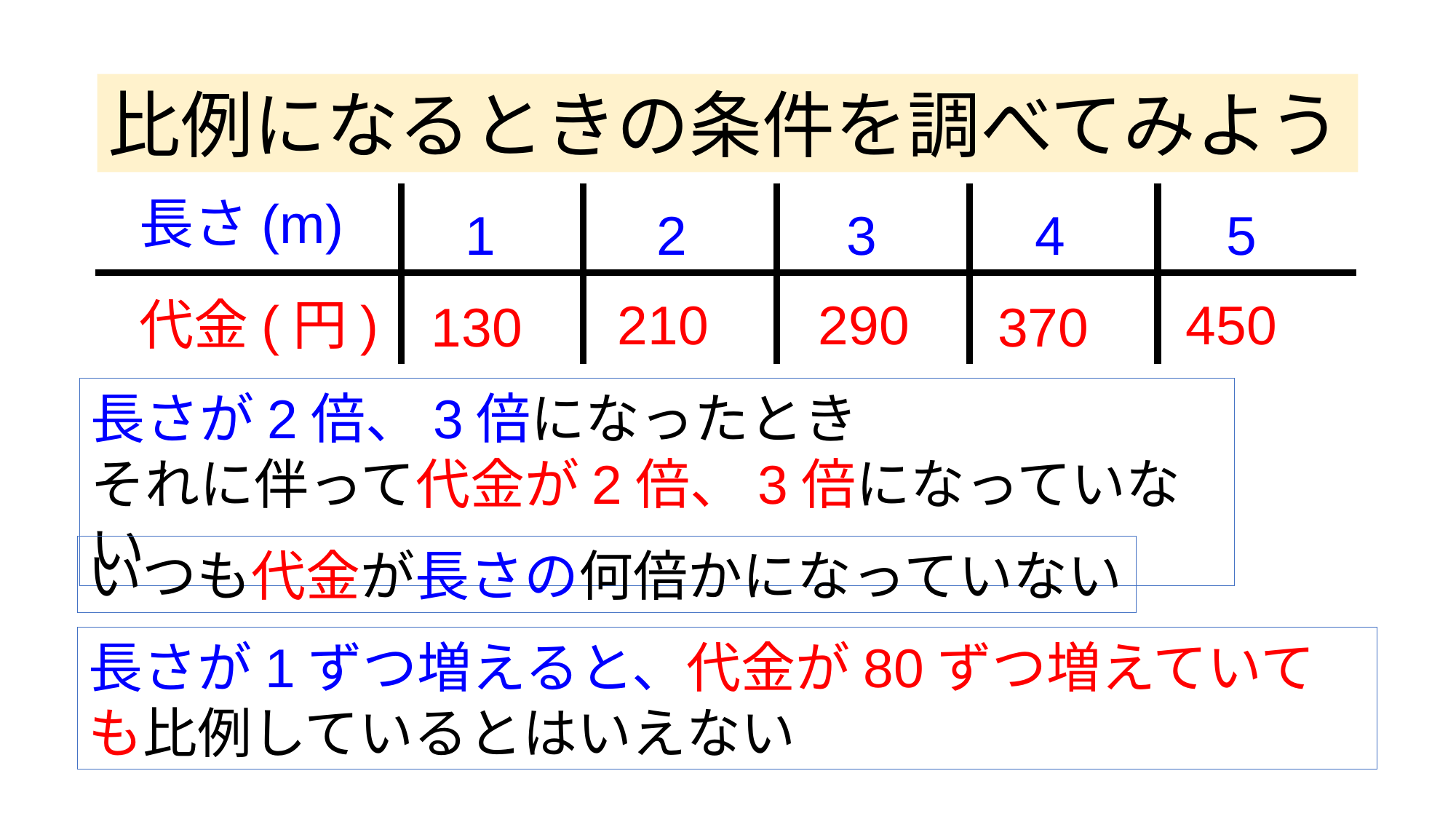

比例になるときの条件を調べてみよう
長さ(m)
1
2
3
4
5
210
290
450
代金(円)
130
370
長さが2倍、3倍になったとき
それに伴って代金が2倍、3倍になっていない
いつも代金が長さの何倍かになっていない
長さが1ずつ増えると、代金が80ずつ増えていても比例しているとはいえない